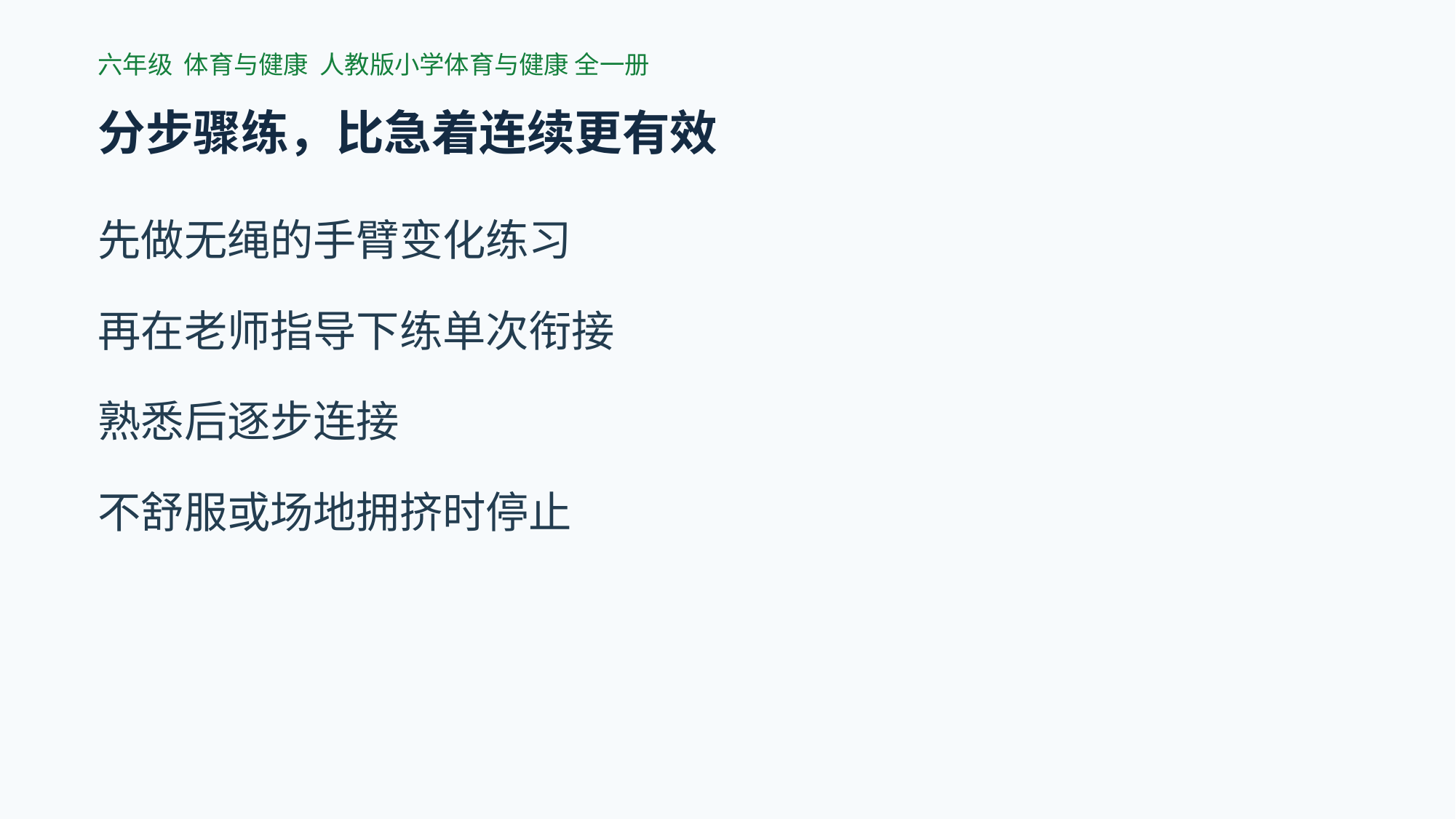

六年级  体育与健康  人教版小学体育与健康 全一册
分步骤练，比急着连续更有效
先做无绳的手臂变化练习
再在老师指导下练单次衔接
熟悉后逐步连接
不舒服或场地拥挤时停止